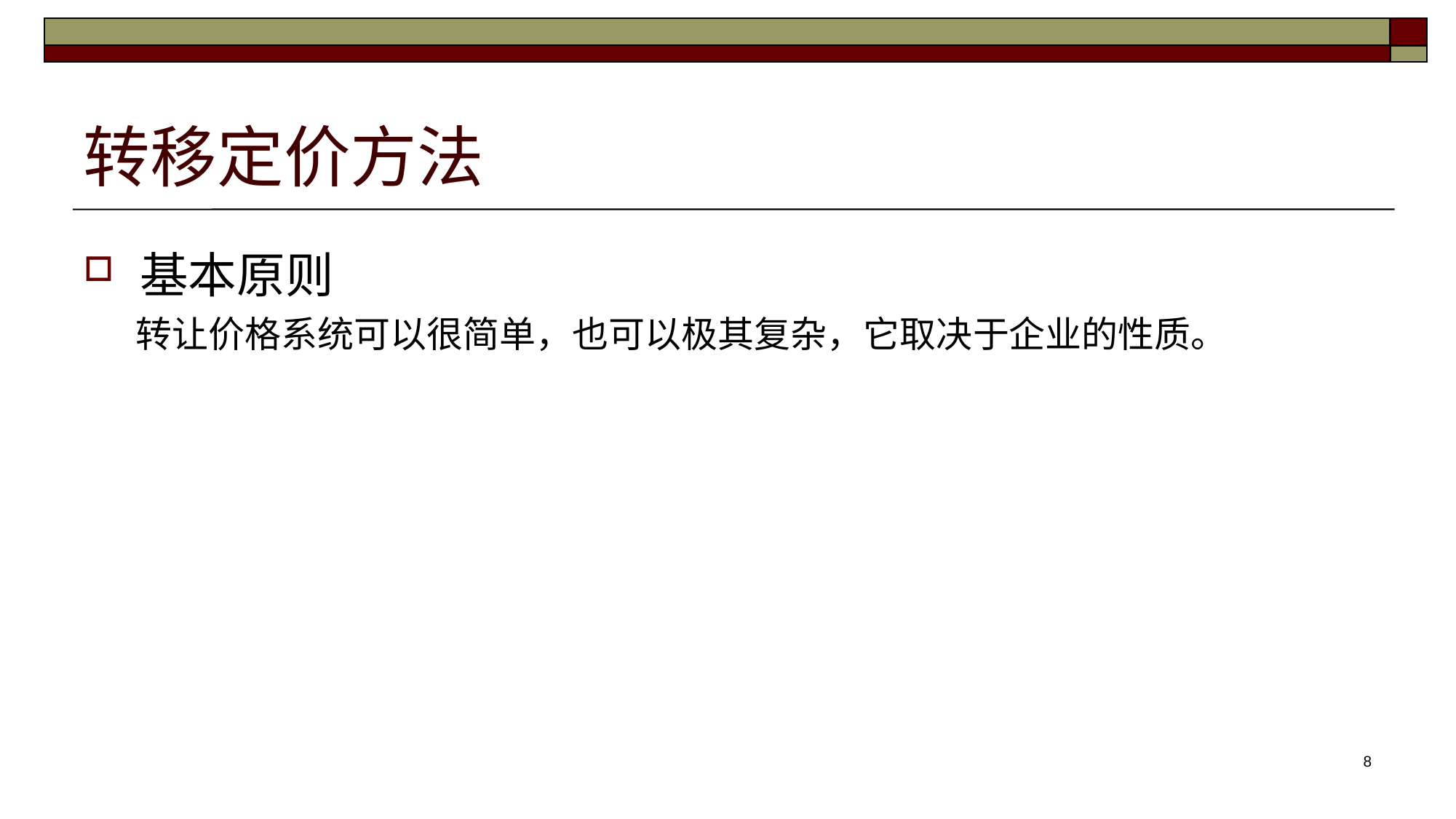

# 转移定价方法
基本原则
转让价格系统可以很简单，也可以极其复杂，它取决于企业的性质。
8